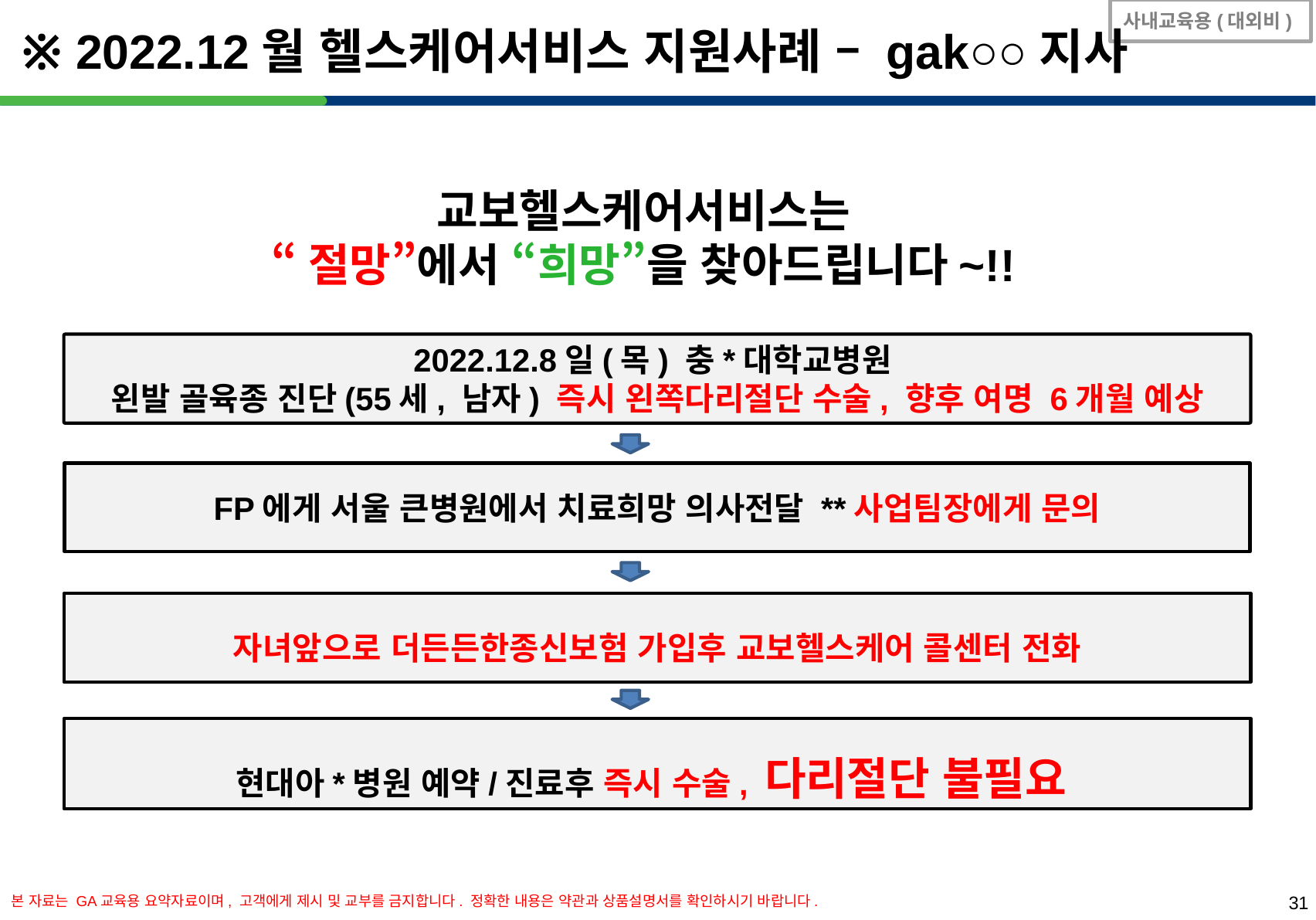

사내교육용(대외비)
※ 2022.12월 헬스케어서비스 지원사례 – gak○○지사
교보헬스케어서비스는
“절망”에서 “희망”을 찾아드립니다~!!
2022.12.8일(목) 충*대학교병원
왼발 골육종 진단(55세, 남자) 즉시 왼쪽다리절단 수술, 향후 여명 6개월 예상

FP에게 서울 큰병원에서 치료희망 의사전달 **사업팀장에게 문의

자녀앞으로 더든든한종신보험 가입후 교보헬스케어 콜센터 전화

현대아*병원 예약/진료후 즉시 수술, 다리절단 불필요
본 자료는 GA교육용 요약자료이며, 고객에게 제시 및 교부를 금지합니다. 정확한 내용은 약관과 상품설명서를 확인하시기 바랍니다.